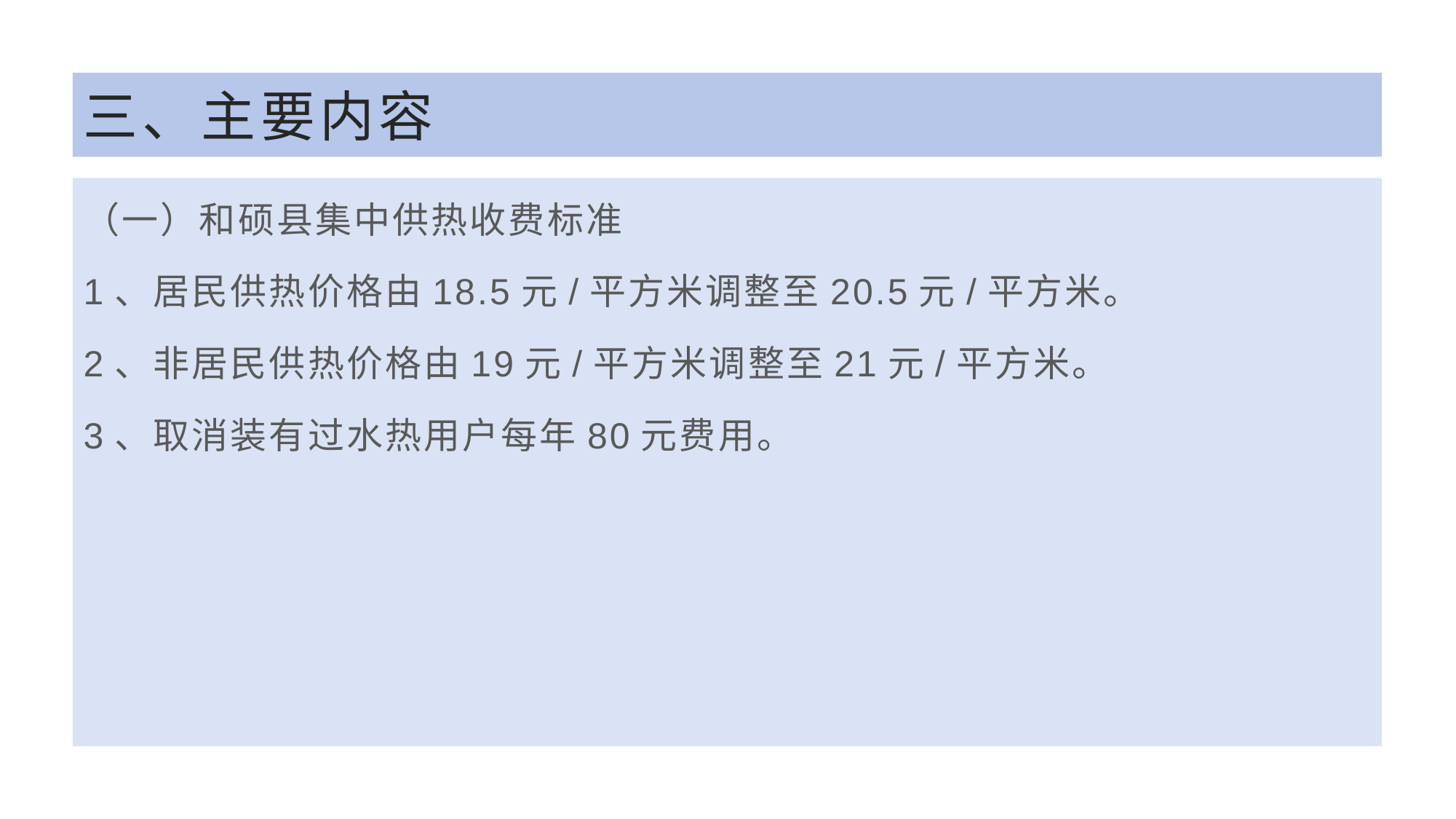

# 三、主要内容
（一）和硕县集中供热收费标准
1、居民供热价格由18.5元/平方米调整至20.5元/平方米。
2、非居民供热价格由19元/平方米调整至21元/平方米。
3、取消装有过水热用户每年80元费用。